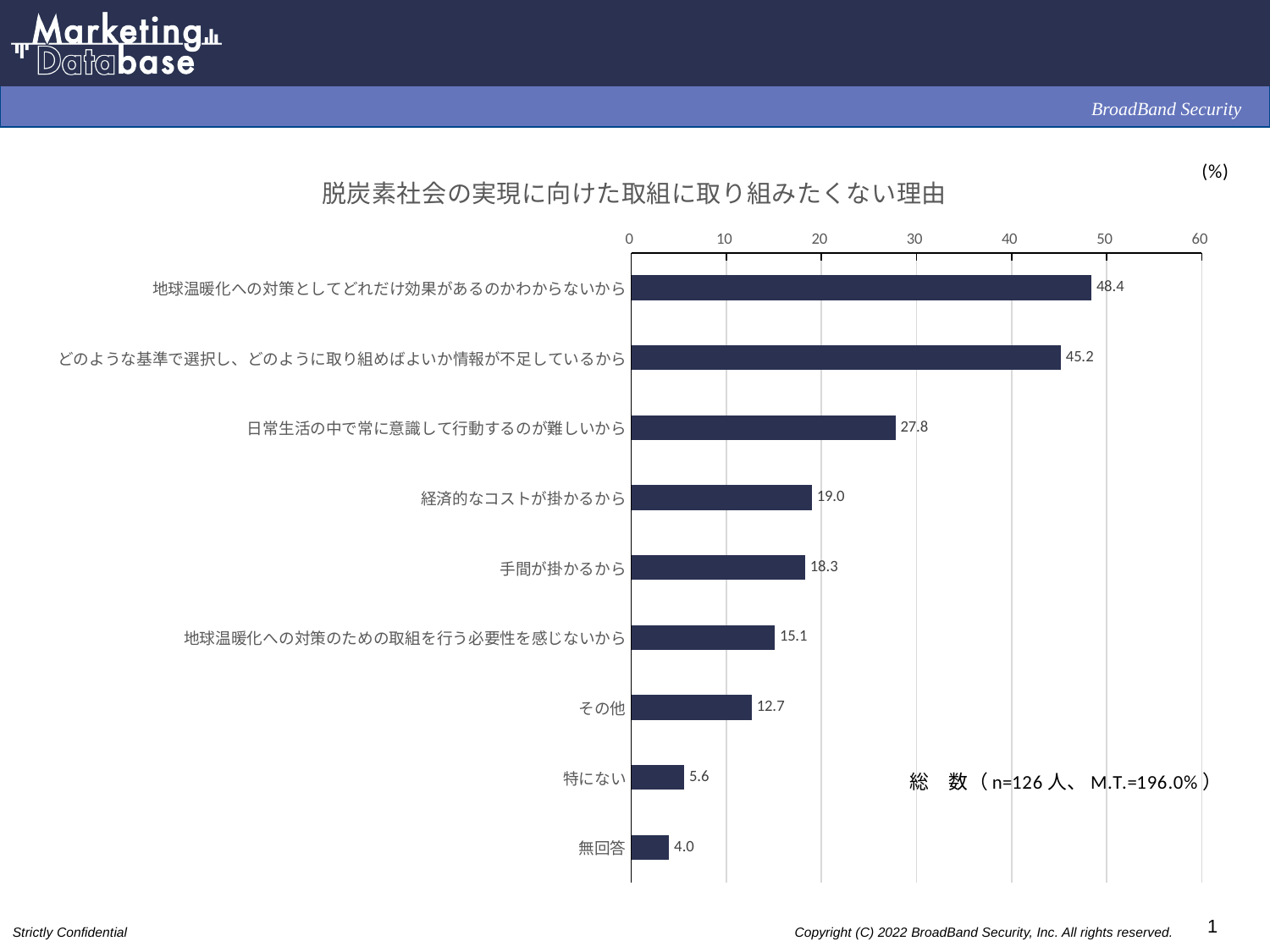

### Chart: 脱炭素社会の実現に向けた取組に取り組みたくない理由

| Category |  |
|---|---|
| 地球温暖化への対策としてどれだけ効果があるのかわからないから | 48.4 |
| どのような基準で選択し、どのように取り組めばよいか情報が不足しているから | 45.2 |
| 日常生活の中で常に意識して行動するのが難しいから | 27.8 |
| 経済的なコストが掛かるから | 19.0 |
| 手間が掛かるから | 18.3 |
| 地球温暖化への対策のための取組を行う必要性を感じないから | 15.1 |
| その他 | 12.7 |
| 特にない | 5.6 |
| 無回答 | 4.0 |